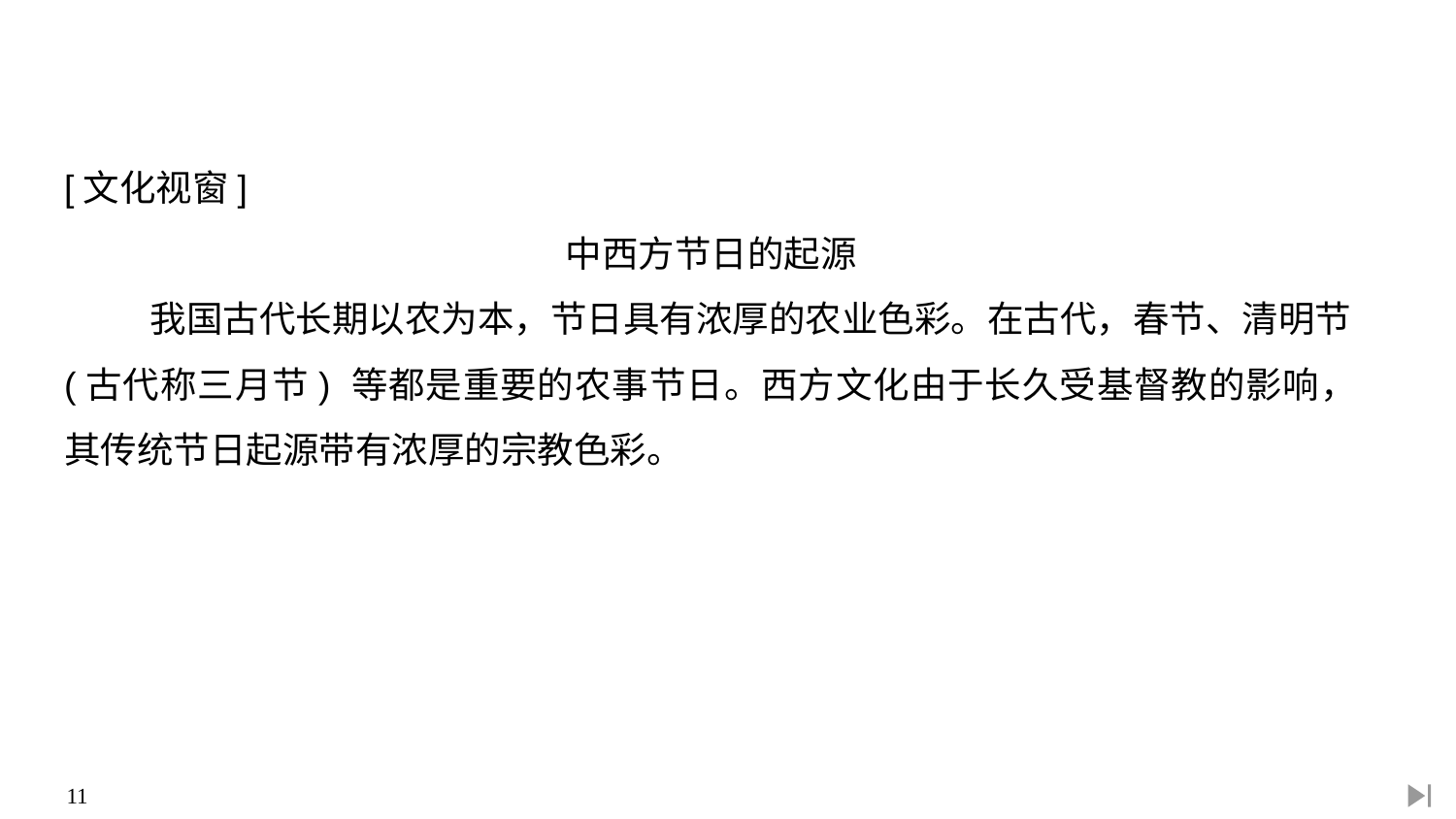

[文化视窗]
中西方节日的起源
我国古代长期以农为本，节日具有浓厚的农业色彩。在古代，春节、清明节(古代称三月节) 等都是重要的农事节日。西方文化由于长久受基督教的影响，其传统节日起源带有浓厚的宗教色彩。